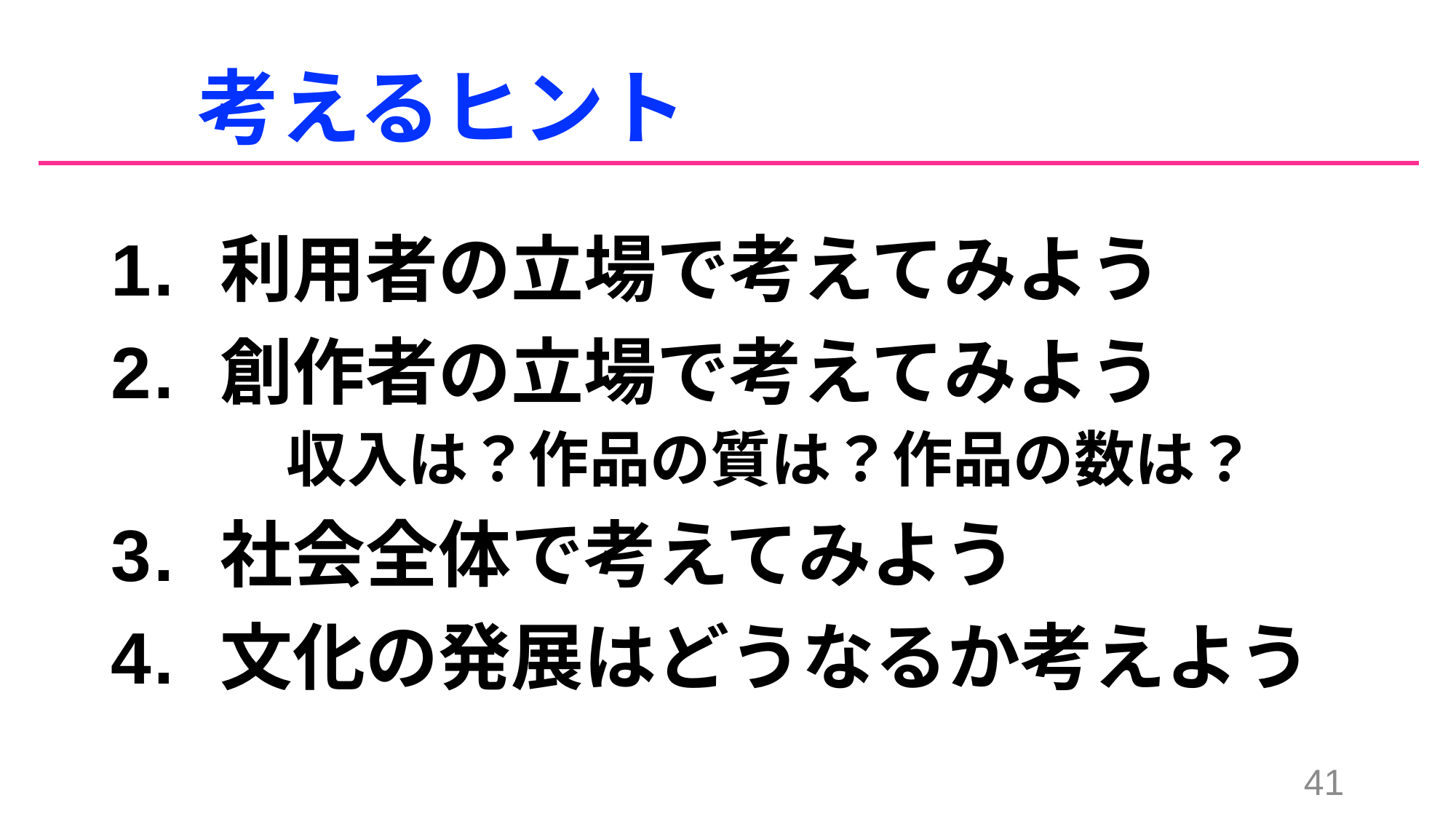

# 考えるヒント
利用者の立場で考えてみよう
創作者の立場で考えてみよう
　　収入は？作品の質は？作品の数は？
社会全体で考えてみよう
文化の発展はどうなるか考えよう

41